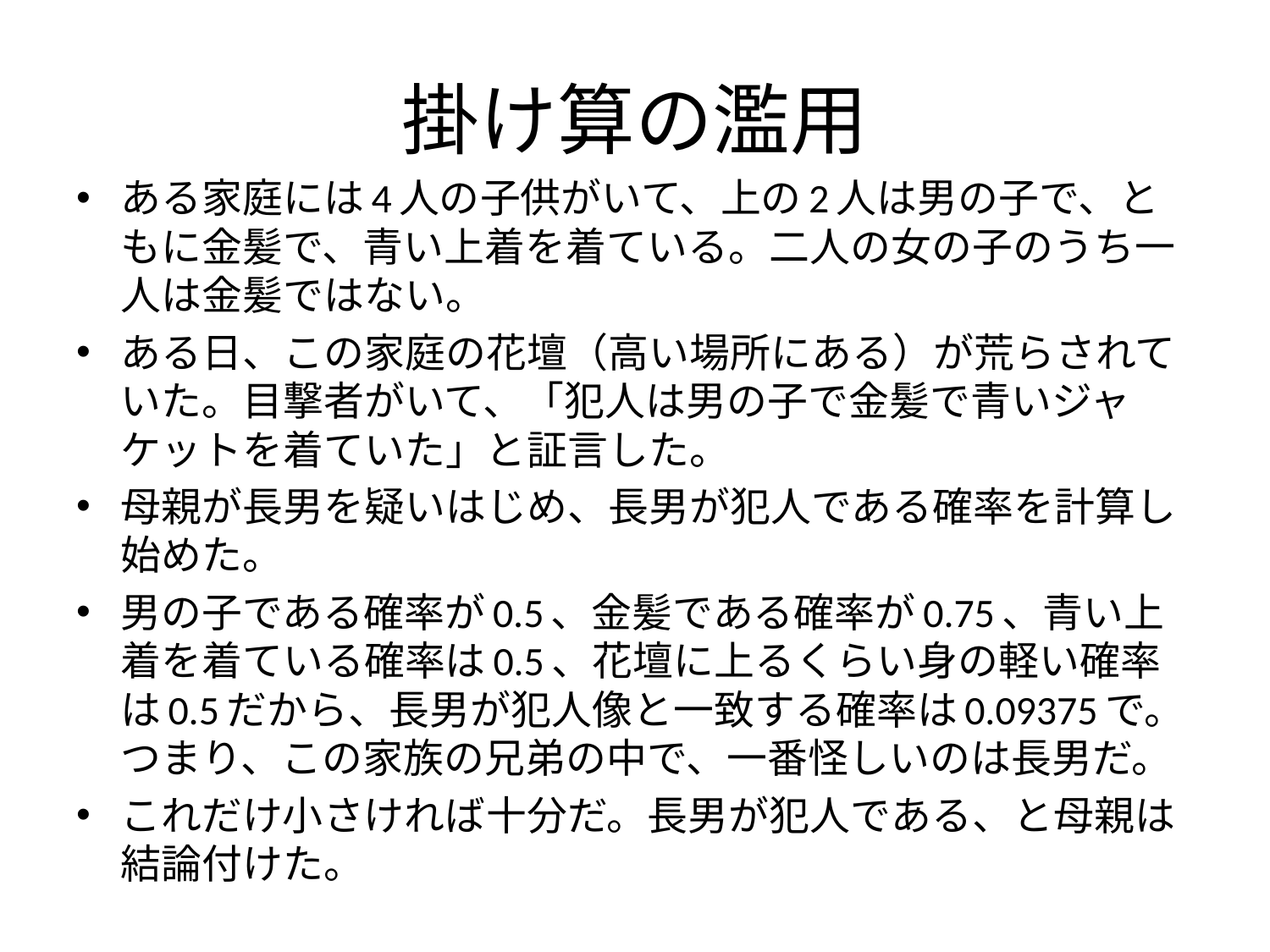

# 掛け算の濫用
ある家庭には4人の子供がいて、上の2人は男の子で、ともに金髪で、青い上着を着ている。二人の女の子のうち一人は金髪ではない。
ある日、この家庭の花壇（高い場所にある）が荒らされていた。目撃者がいて、「犯人は男の子で金髪で青いジャケットを着ていた」と証言した。
母親が長男を疑いはじめ、長男が犯人である確率を計算し始めた。
男の子である確率が0.5、金髪である確率が0.75、青い上着を着ている確率は0.5、花壇に上るくらい身の軽い確率は0.5だから、長男が犯人像と一致する確率は0.09375で。つまり、この家族の兄弟の中で、一番怪しいのは長男だ。
これだけ小さければ十分だ。長男が犯人である、と母親は結論付けた。